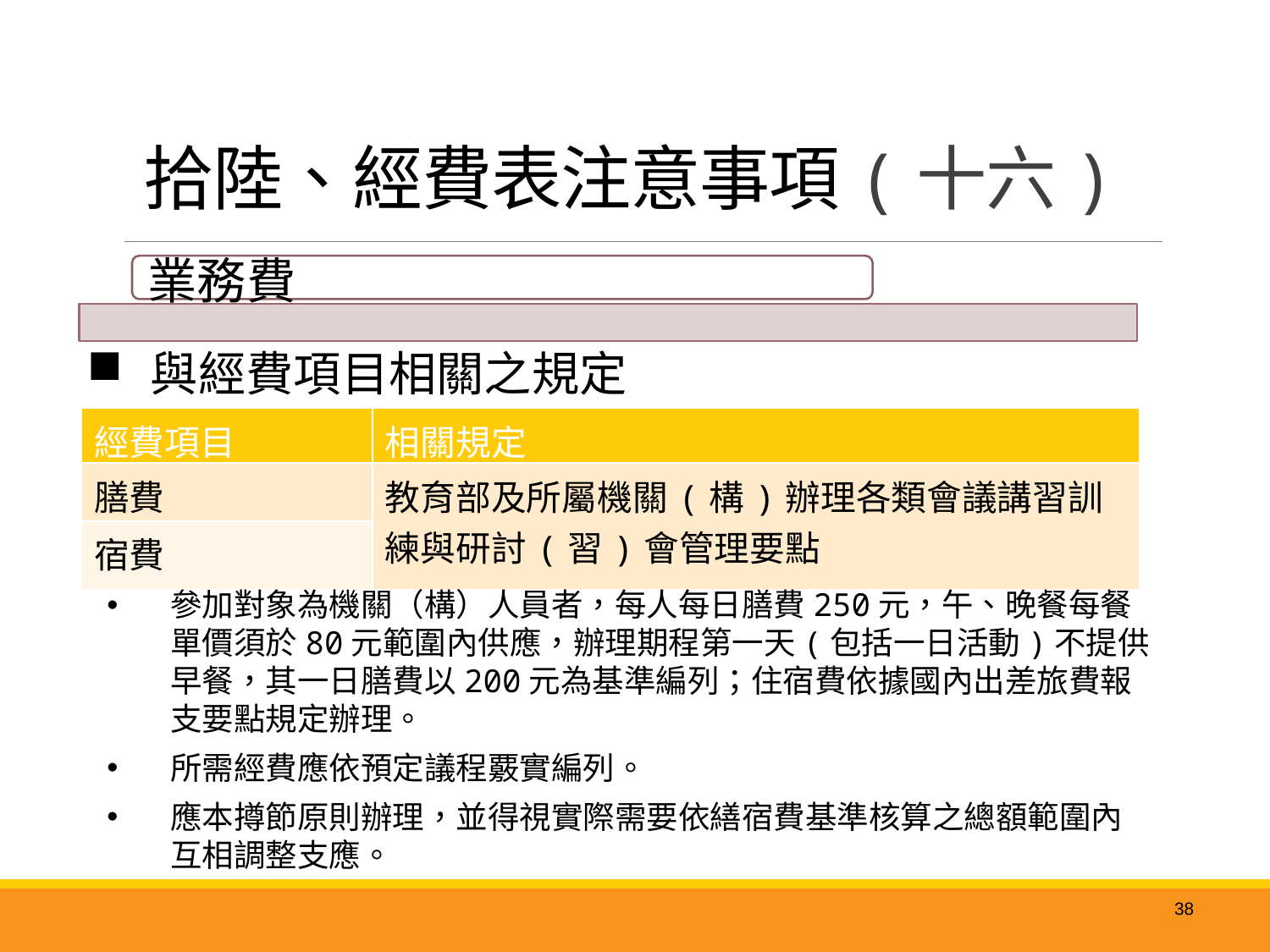

# 拾陸、經費表注意事項(十六)
業務費
與經費項目相關之規定
| 經費項目 | 相關規定 |
| --- | --- |
| 膳費 | 教育部及所屬機關(構)辦理各類會議講習訓練與研討(習)會管理要點 |
| 宿費 |  |
參加對象為機關（構）人員者，每人每日膳費250元，午、晚餐每餐單價須於80元範圍內供應，辦理期程第一天(包括一日活動)不提供早餐，其一日膳費以200元為基準編列；住宿費依據國內出差旅費報支要點規定辦理。
所需經費應依預定議程覈實編列。
應本撙節原則辦理，並得視實際需要依繕宿費基準核算之總額範圍內互相調整支應。
38